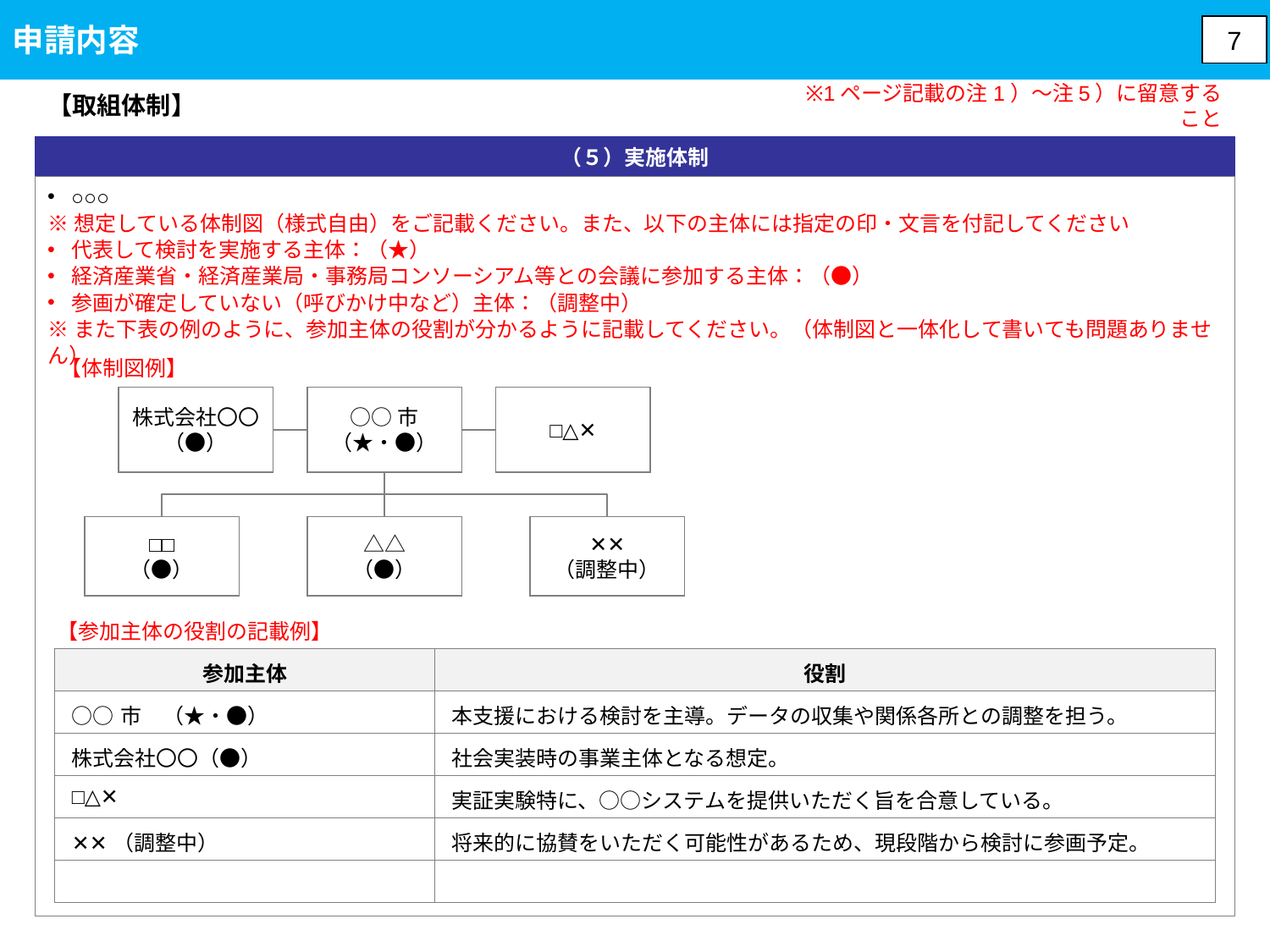

申請内容
7
【取組体制】
※1ページ記載の注1）～注5）に留意すること
（５）実施体制
○○○
※想定している体制図（様式自由）をご記載ください。また、以下の主体には指定の印・文言を付記してください
代表して検討を実施する主体：（★）
経済産業省・経済産業局・事務局コンソーシアム等との会議に参加する主体：（●）
参画が確定していない（呼びかけ中など）主体：（調整中）
※また下表の例のように、参加主体の役割が分かるように記載してください。（体制図と一体化して書いても問題ありません）
【体制図例】
株式会社〇〇
（●）
○○市
（★・●）
□△✕
□□
（●）
△△
（●）
✕✕
（調整中）
【参加主体の役割の記載例】
| 参加主体 | 役割 |
| --- | --- |
| ○○市　（★・●） | 本支援における検討を主導。データの収集や関係各所との調整を担う。 |
| 株式会社〇〇（●） | 社会実装時の事業主体となる想定。 |
| □△✕ | 実証実験特に、○○システムを提供いただく旨を合意している。 |
| ✕✕（調整中） | 将来的に協賛をいただく可能性があるため、現段階から検討に参画予定。 |
|  |  |